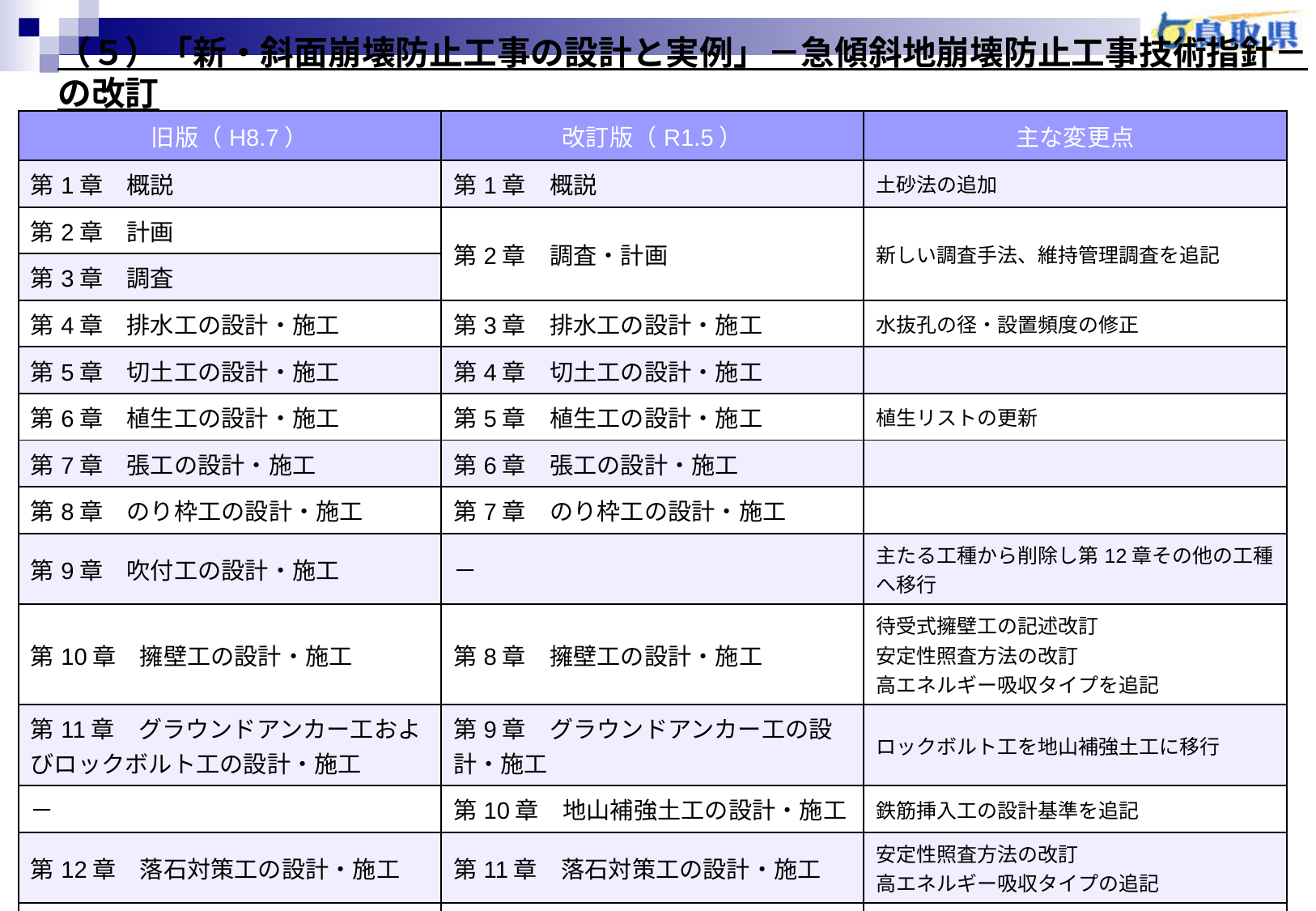

# （５）「新・斜面崩壊防止工事の設計と実例」－急傾斜地崩壊防止工事技術指針－の改訂
| 旧版（H8.7） | 改訂版（R1.5） | 主な変更点 |
| --- | --- | --- |
| 第1章　概説 | 第1章　概説 | 土砂法の追加 |
| 第2章　計画 | 第2章　調査・計画 | 新しい調査手法、維持管理調査を追記 |
| 第3章　調査 |  |  |
| 第4章　排水工の設計・施工 | 第3章　排水工の設計・施工 | 水抜孔の径・設置頻度の修正 |
| 第5章　切土工の設計・施工 | 第4章　切土工の設計・施工 |  |
| 第6章　植生工の設計・施工 | 第5章　植生工の設計・施工 | 植生リストの更新 |
| 第7章　張工の設計・施工 | 第6章　張工の設計・施工 |  |
| 第8章　のり枠工の設計・施工 | 第7章　のり枠工の設計・施工 |  |
| 第9章　吹付工の設計・施工 | － | 主たる工種から削除し第12章その他の工種へ移行 |
| 第10章　擁壁工の設計・施工 | 第8章　擁壁工の設計・施工 | 待受式擁壁工の記述改訂 安定性照査方法の改訂 高エネルギー吸収タイプを追記 |
| 第11章　グラウンドアンカー工およびロックボルト工の設計・施工 | 第9章　グラウンドアンカー工の設計・施工 | ロックボルト工を地山補強土工に移行 |
| － | 第10章　地山補強土工の設計・施工 | 鉄筋挿入工の設計基準を追記 |
| 第12章　落石対策工の設計・施工 | 第11章　落石対策工の設計・施工 | 安定性照査方法の改訂 高エネルギー吸収タイプの追記 |
| 第13章　その他の工種の設計・施工 | 第12章　その他の工種の設計・施工 | 鉄筋挿入工を地山補強土工に移行 吹付工の追加 |
| 第14章　施設の維持管理 | 第13章　施設の維持管理 | 点検項目・維持管理の記述改訂 |